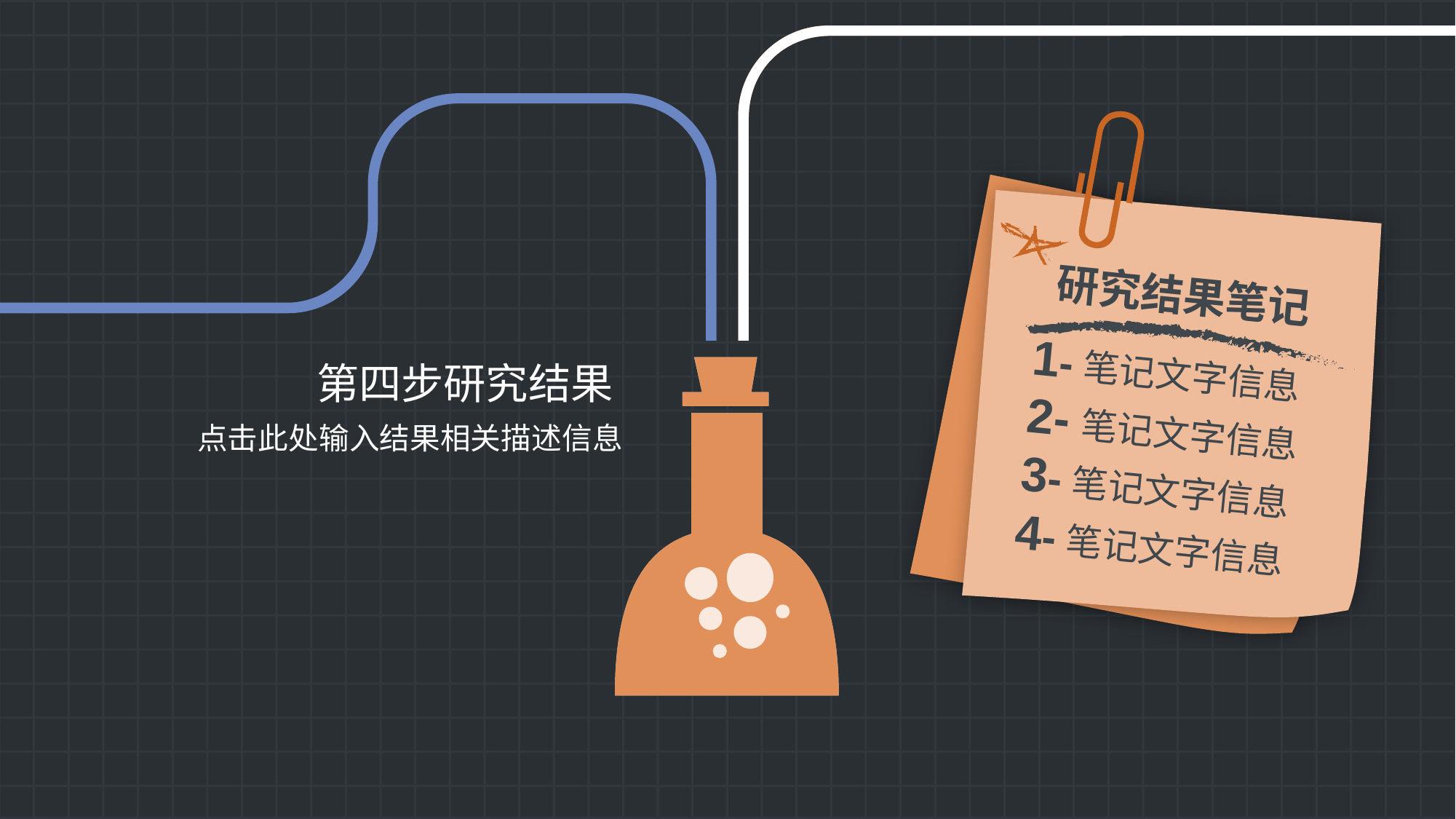

研究结果笔记

1-笔记文字信息
2-笔记文字信息
3-笔记文字信息
4-笔记文字信息

第四步研究结果
点击此处输入结果相关描述信息